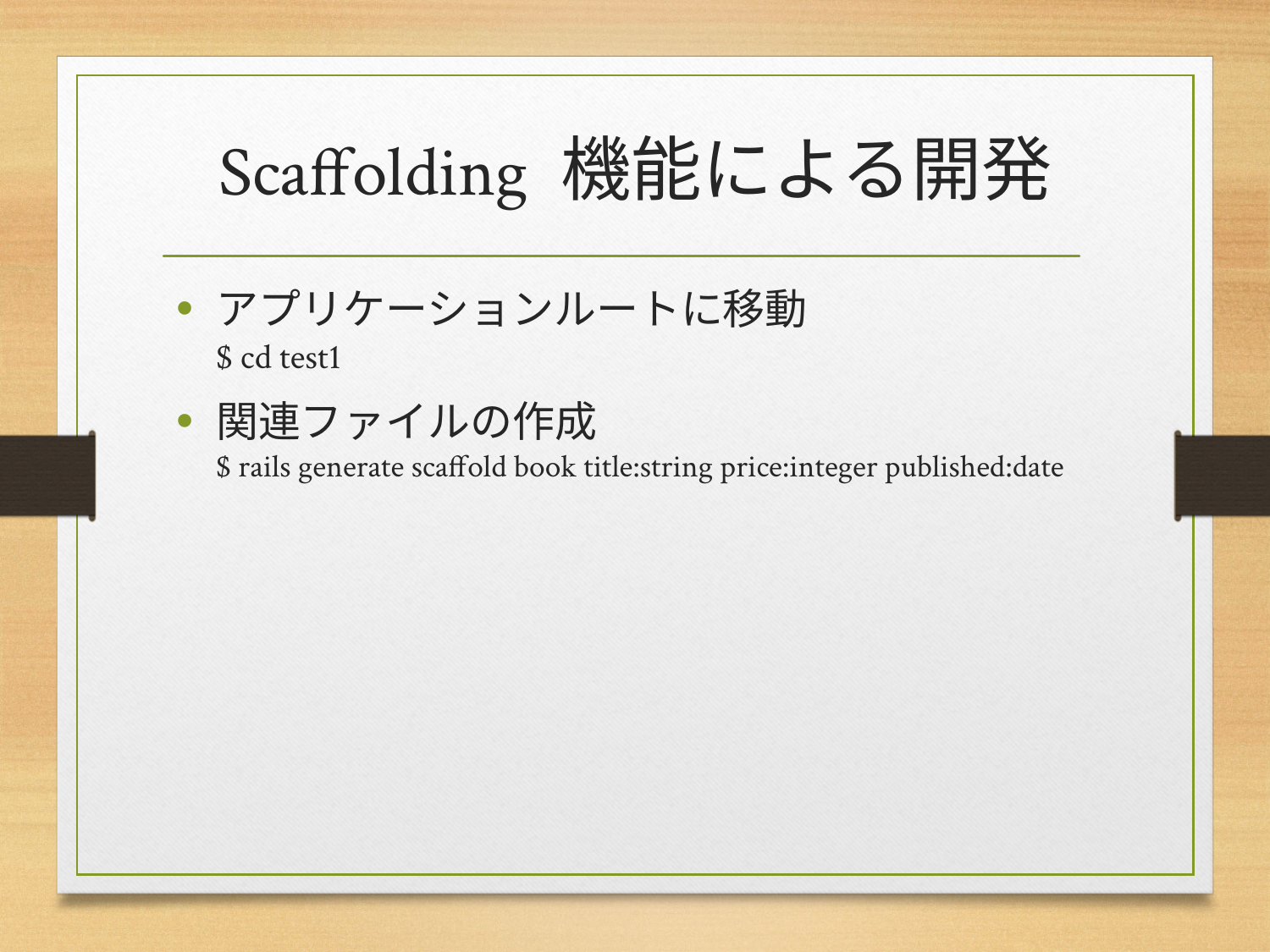

# Scaffolding 機能による開発
アプリケーションルートに移動
$ cd test1
関連ファイルの作成
$ rails generate scaffold book title:string price:integer published:date